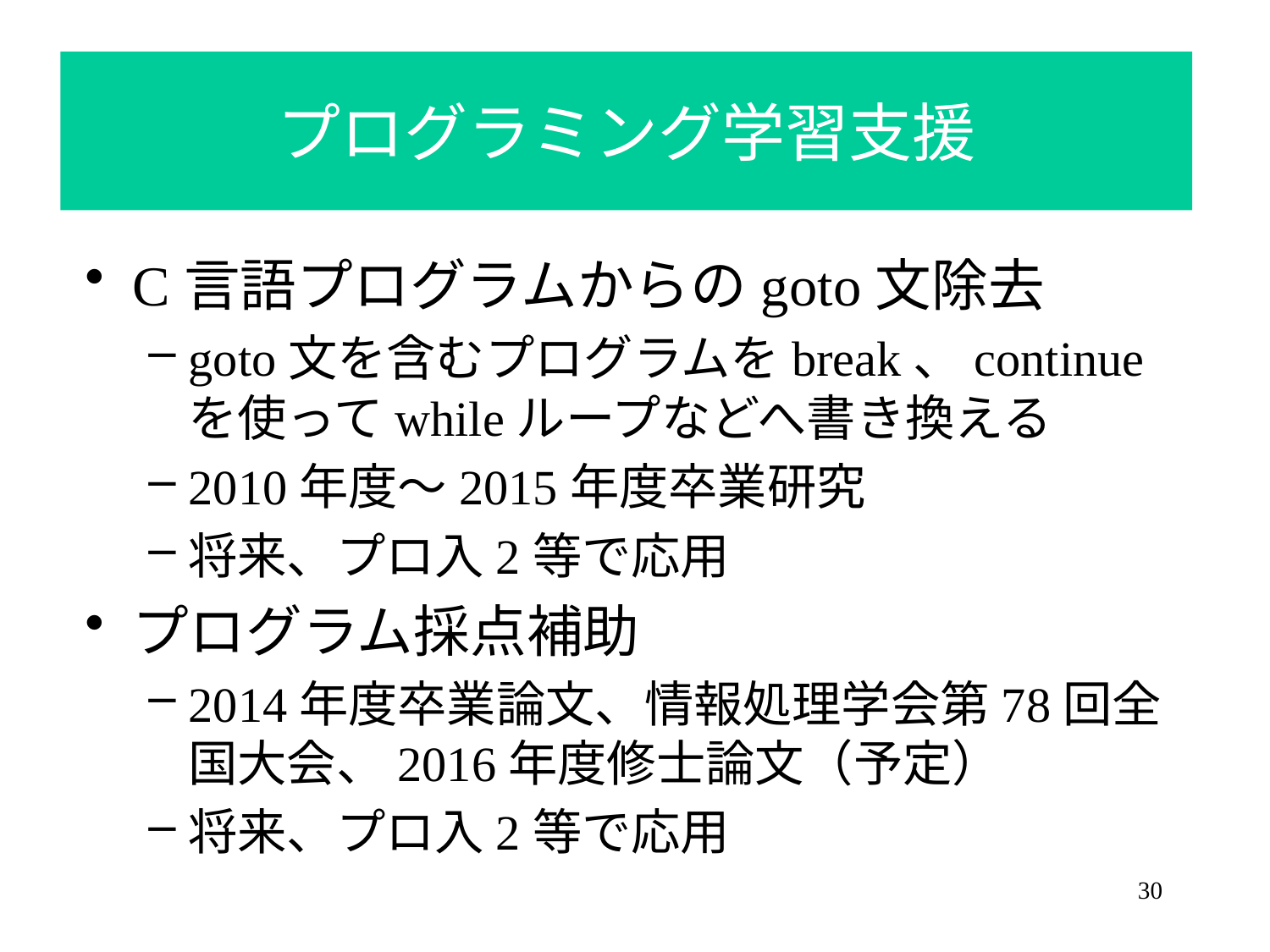

プログラミング学習支援
C言語プログラムからのgoto文除去
goto文を含むプログラムをbreak、continueを使ってwhileループなどへ書き換える
2010年度〜2015年度卒業研究
将来、プロ入2等で応用
プログラム採点補助
2014年度卒業論文、情報処理学会第78回全国大会、2016年度修士論文（予定）
将来、プロ入2等で応用
30